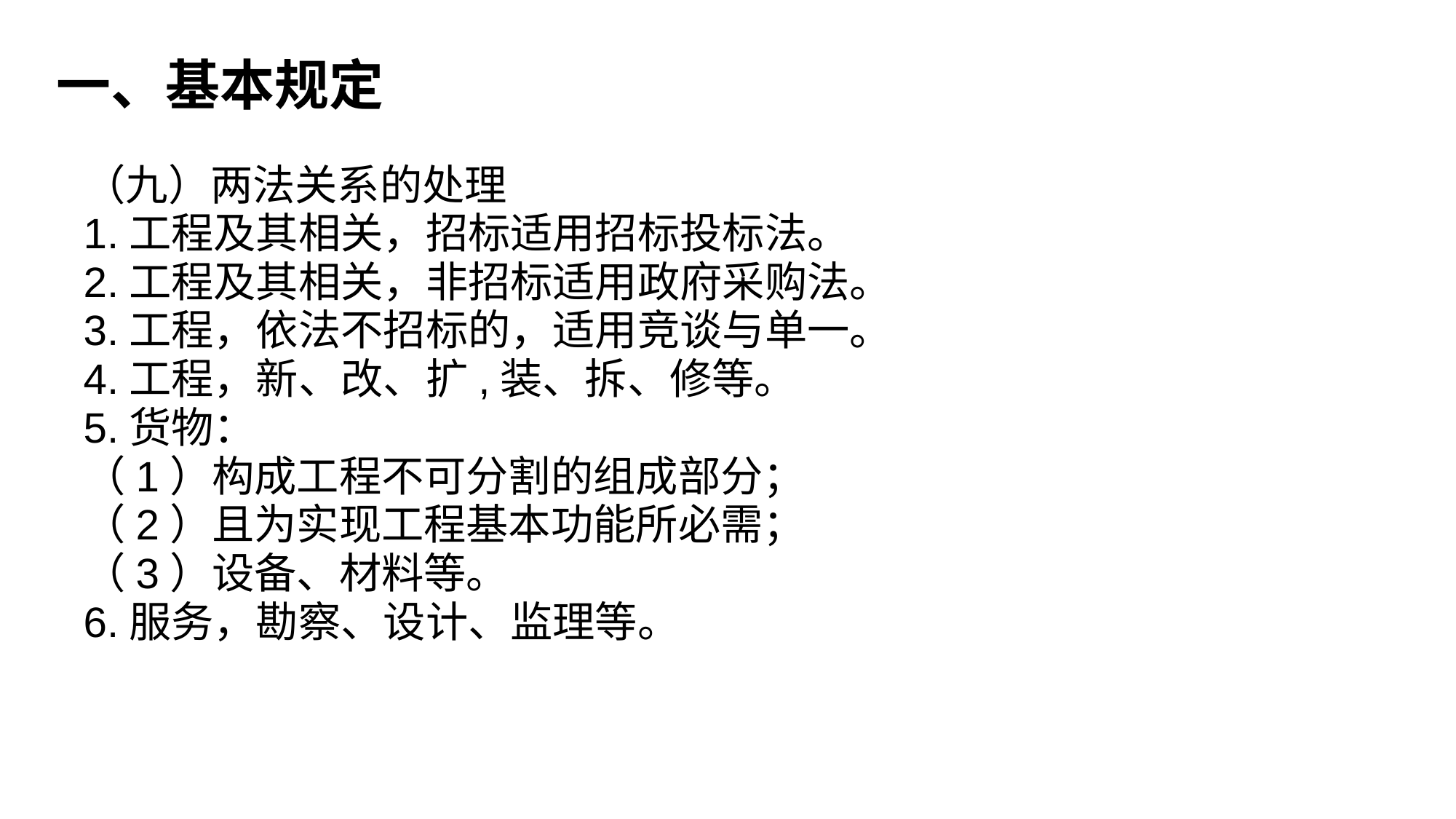

一、基本规定
（九）两法关系的处理
1.工程及其相关，招标适用招标投标法。
2.工程及其相关，非招标适用政府采购法。
3.工程，依法不招标的，适用竞谈与单一。
4.工程，新、改、扩,装、拆、修等。
5.货物：
（1）构成工程不可分割的组成部分；
（2）且为实现工程基本功能所必需；
（3）设备、材料等。
6.服务，勘察、设计、监理等。